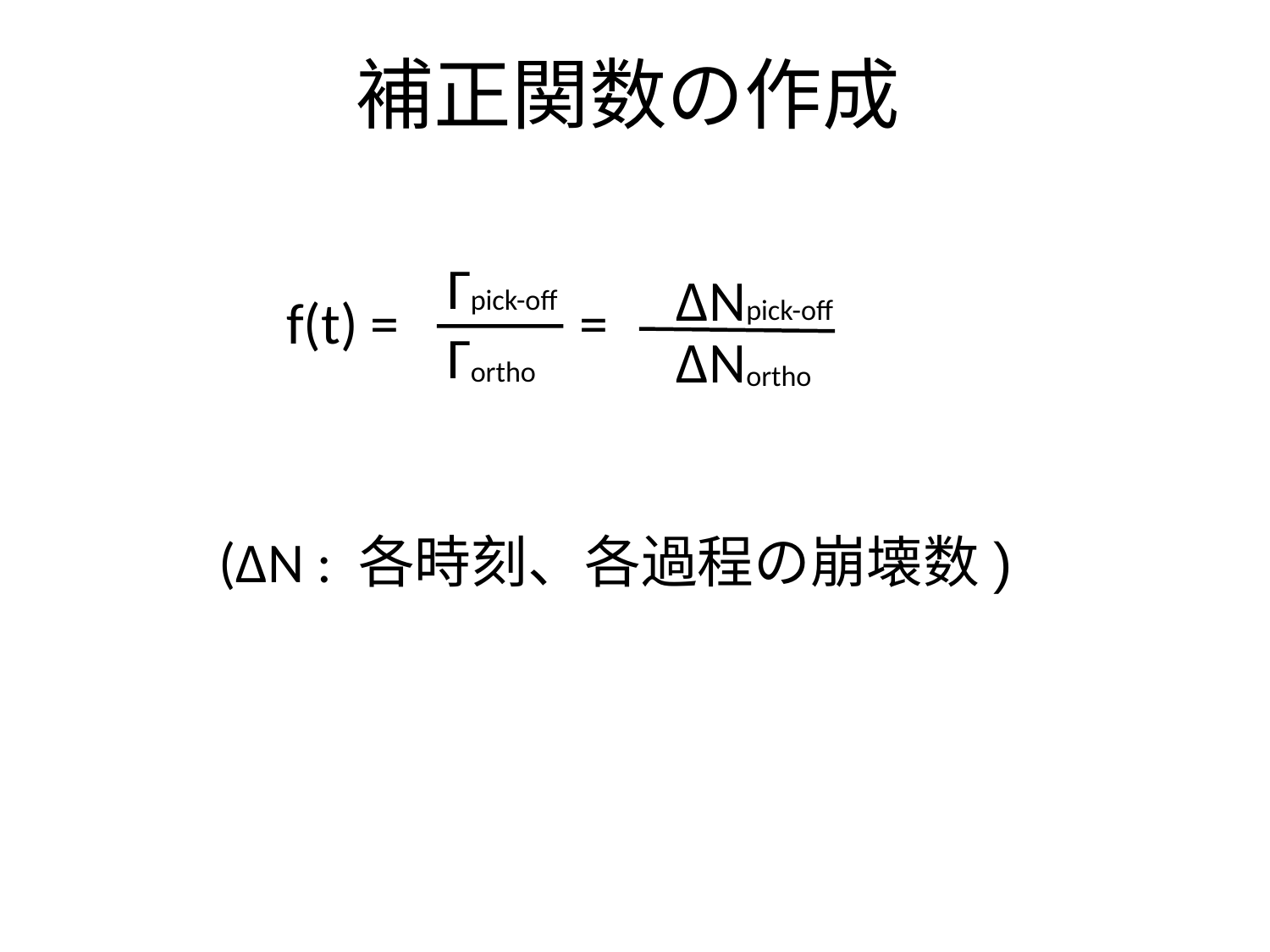

補正関数の作成

Γ
pick-off
f(t) =              =
Γ

ortho
ΔN
pick-off
ΔN
ortho
(ΔN : 各時刻、各過程の崩壊数)